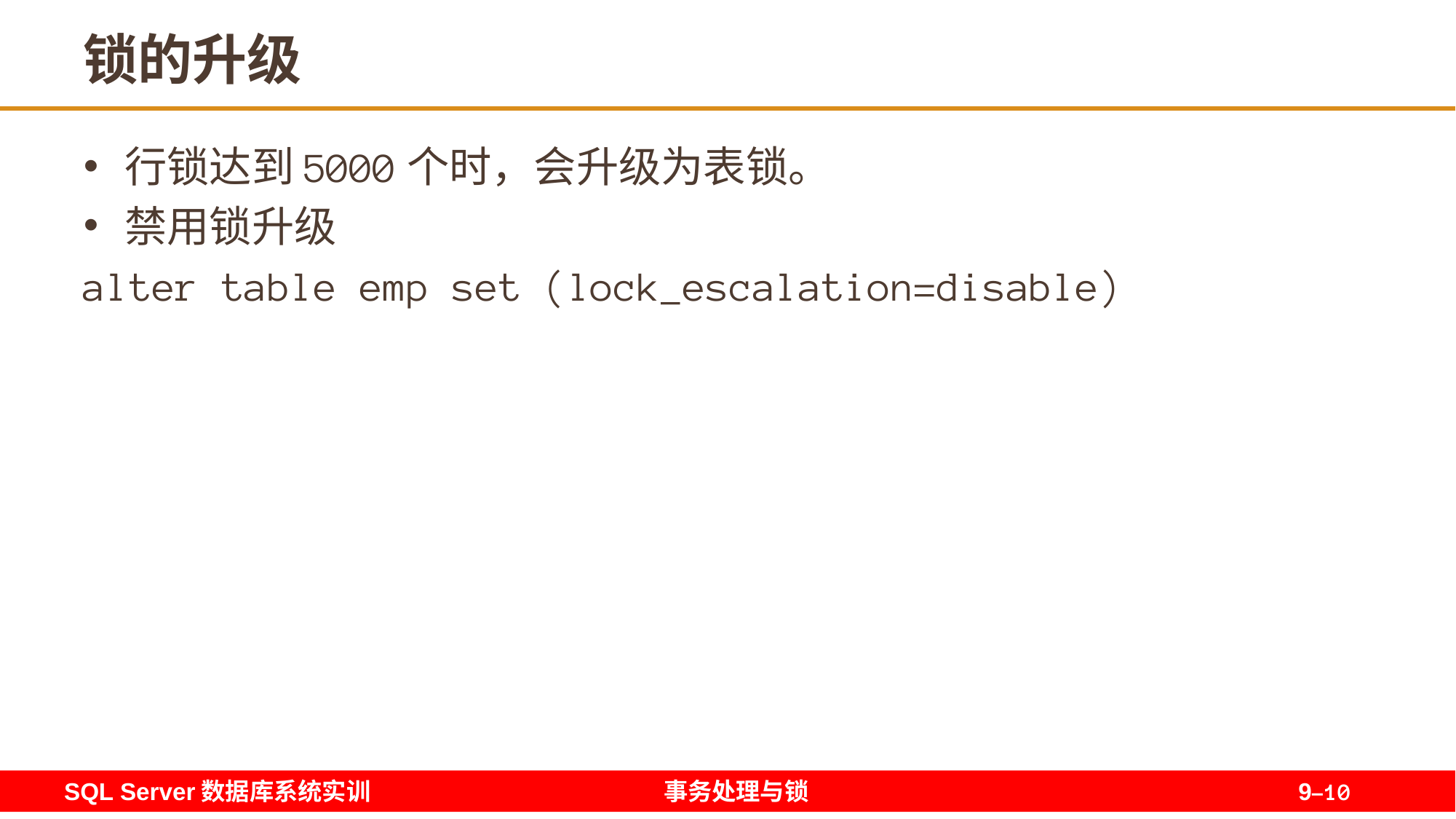

10
# 锁的升级
行锁达到5000个时，会升级为表锁。
禁用锁升级
alter table emp set (lock_escalation=disable)